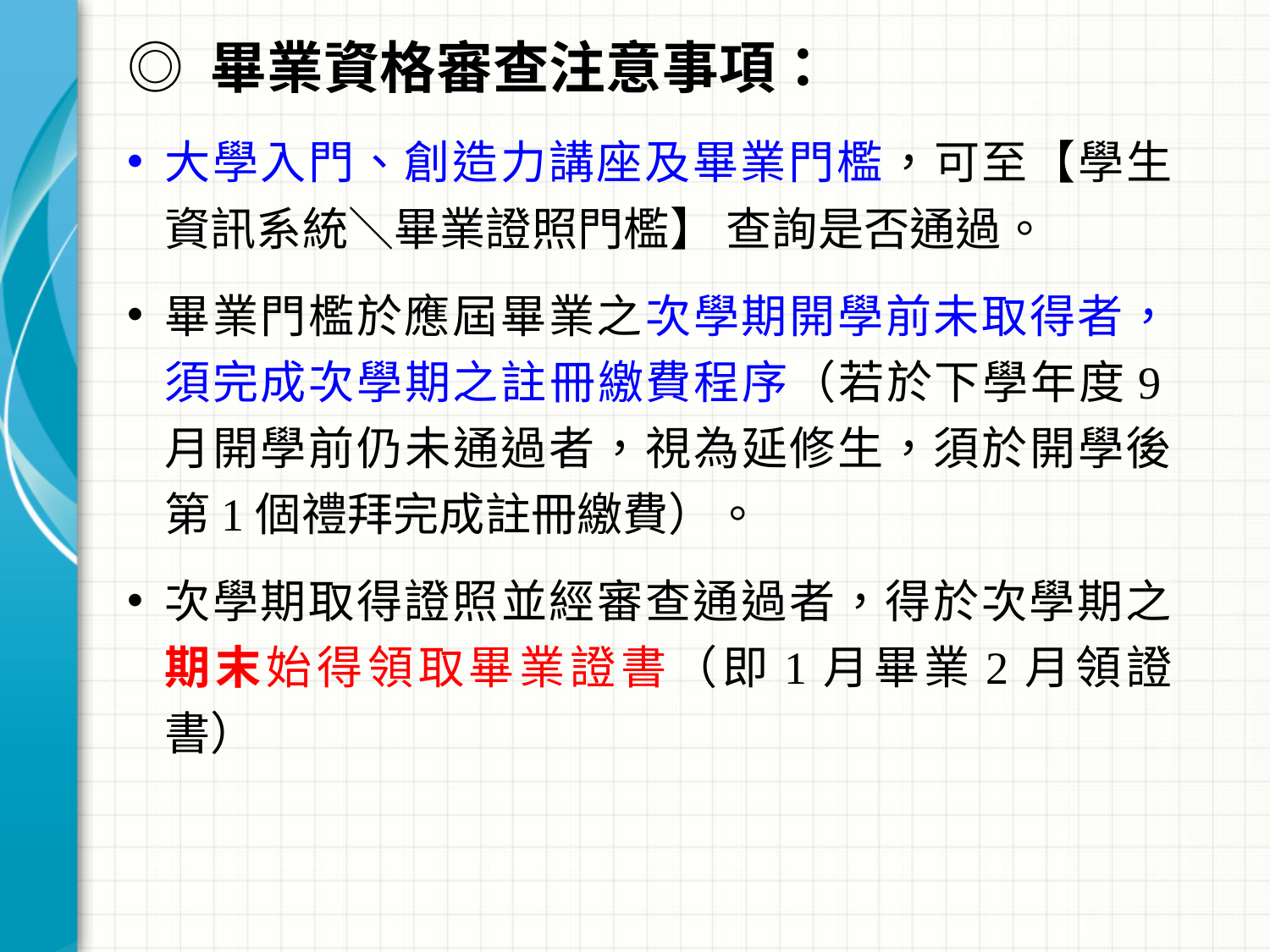

# ◎ 畢業資格審查注意事項：
大學入門、創造力講座及畢業門檻，可至【學生資訊系統＼畢業證照門檻】 查詢是否通過。
畢業門檻於應屆畢業之次學期開學前未取得者，須完成次學期之註冊繳費程序（若於下學年度9月開學前仍未通過者，視為延修生，須於開學後第1個禮拜完成註冊繳費）。
次學期取得證照並經審查通過者，得於次學期之期末始得領取畢業證書（即1月畢業2月領證書）